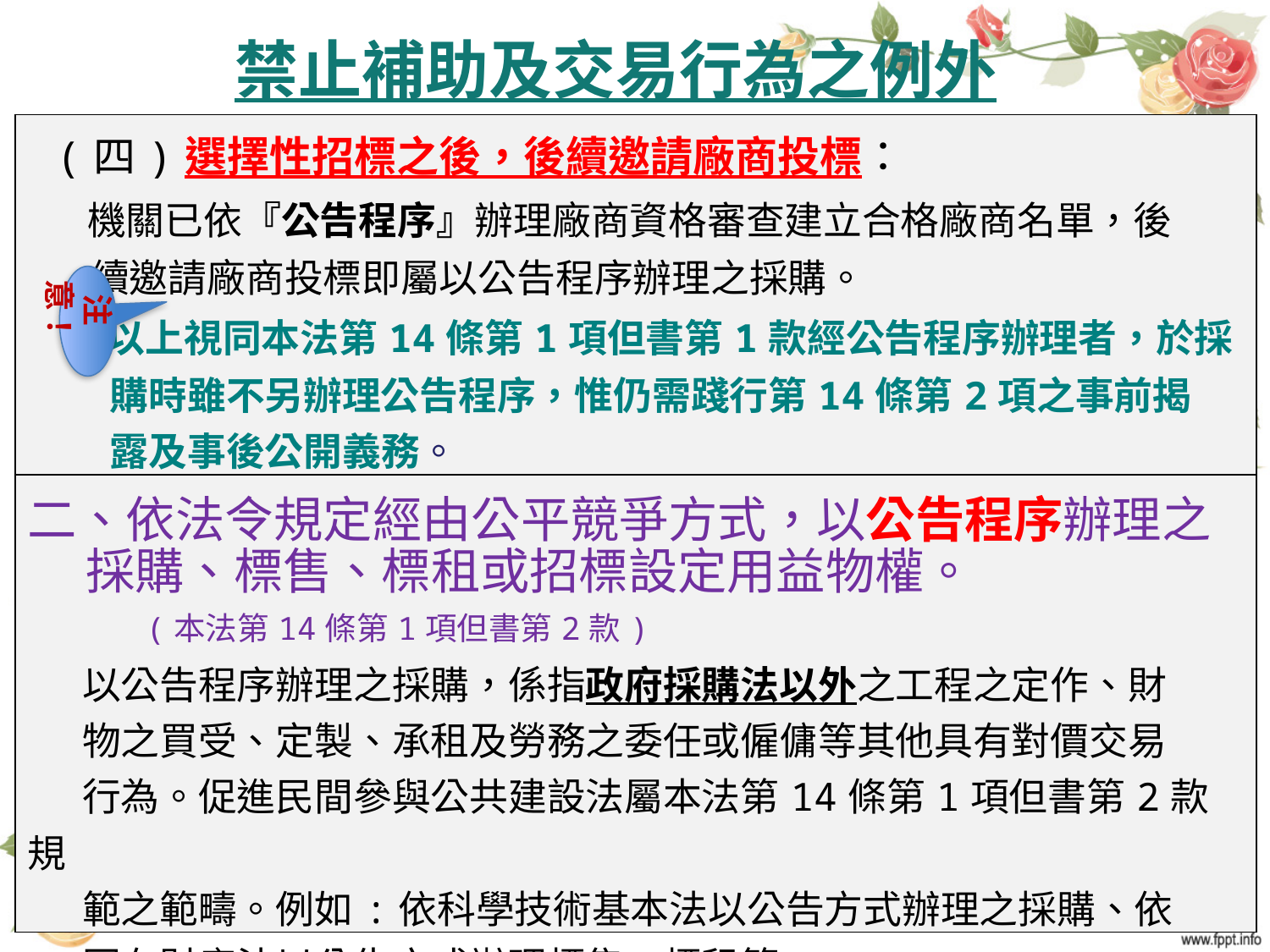

禁止補助及交易行為之例外
#
| (四)選擇性招標之後，後續邀請廠商投標： 機關已依『公告程序』辦理廠商資格審查建立合格廠商名單，後 續邀請廠商投標即屬以公告程序辦理之採購。 以上視同本法第14條第1項但書第1款經公告程序辦理者，於採 購時雖不另辦理公告程序，惟仍需踐行第14條第2項之事前揭 露及事後公開義務。 |
| --- |
| 二、依法令規定經由公平競爭方式，以公告程序辦理之 採購、標售、標租或招標設定用益物權。 (本法第14條第1項但書第2款) 以公告程序辦理之採購，係指政府採購法以外之工程之定作、財 物之買受、定製、承租及勞務之委任或僱傭等其他具有對價交易 行為。促進民間參與公共建設法屬本法第14條第1項但書第2款規 範之範疇。例如:依科學技術基本法以公告方式辦理之採購、依 國有財產法以公告方式辦理標售、標租等。 (廉政署108年8月26日廉利字第10805006370號函釋) |
 注意！

119